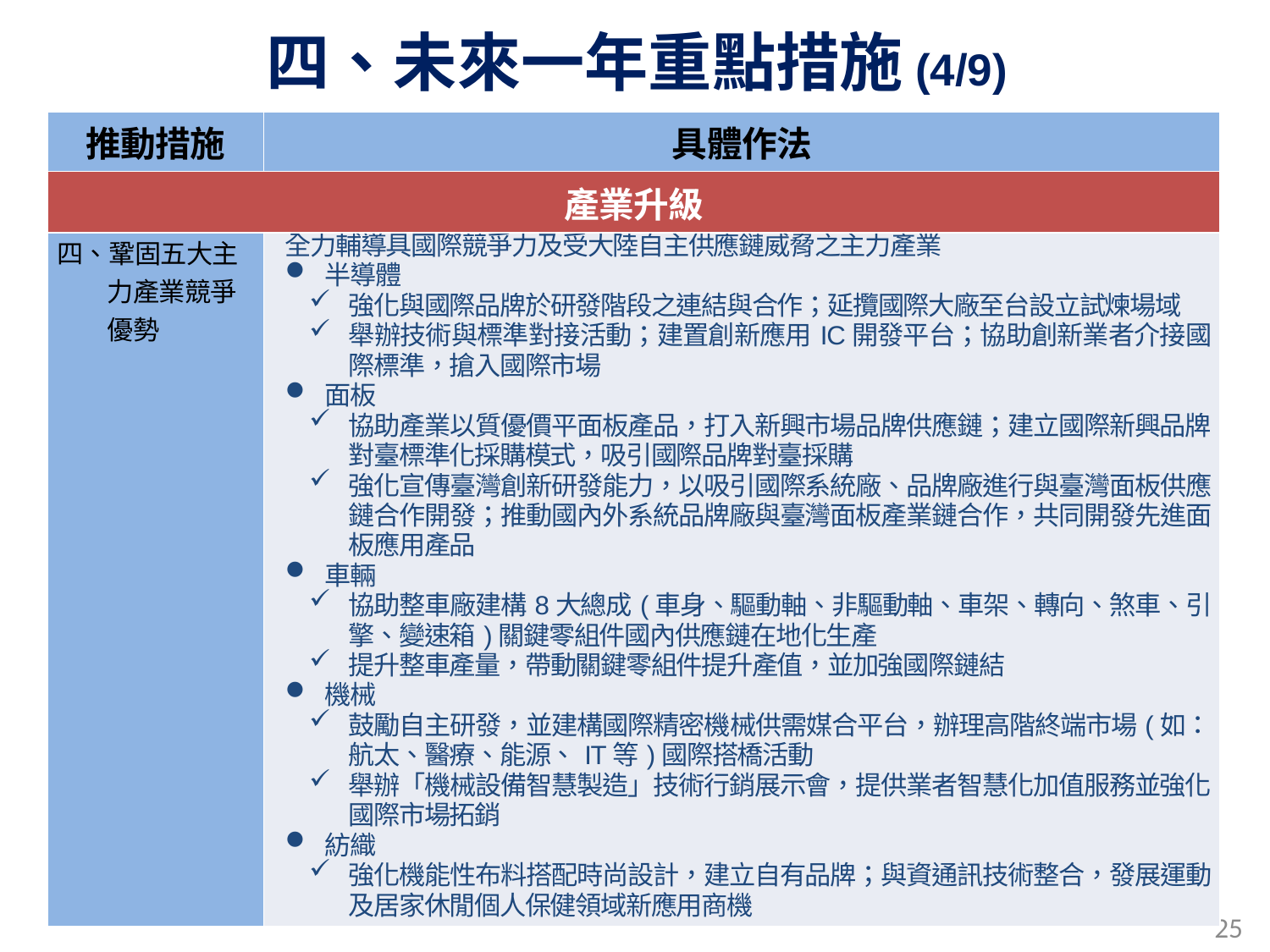

# 四、未來一年重點措施(4/9)
| 推動措施 | 具體作法 |
| --- | --- |
| 產業升級 |  |
| 四、鞏固五大主力產業競爭優勢 | 全力輔導具國際競爭力及受大陸自主供應鏈威脅之主力產業 半導體 強化與國際品牌於研發階段之連結與合作；延攬國際大廠至台設立試煉場域 舉辦技術與標準對接活動；建置創新應用IC開發平台；協助創新業者介接國際標準，搶入國際市場 面板 協助產業以質優價平面板產品，打入新興市場品牌供應鏈；建立國際新興品牌對臺標準化採購模式，吸引國際品牌對臺採購 強化宣傳臺灣創新研發能力，以吸引國際系統廠、品牌廠進行與臺灣面板供應鏈合作開發；推動國內外系統品牌廠與臺灣面板產業鏈合作，共同開發先進面板應用產品 車輛 協助整車廠建構8大總成(車身、驅動軸、非驅動軸、車架、轉向、煞車、引擎、變速箱)關鍵零組件國內供應鏈在地化生產 提升整車產量，帶動關鍵零組件提升產值，並加強國際鏈結 機械 鼓勵自主研發，並建構國際精密機械供需媒合平台，辦理高階終端市場(如：航太、醫療、能源、IT等)國際搭橋活動 舉辦「機械設備智慧製造」技術行銷展示會，提供業者智慧化加值服務並強化國際市場拓銷 紡織 強化機能性布料搭配時尚設計，建立自有品牌；與資通訊技術整合，發展運動及居家休閒個人保健領域新應用商機 |
25